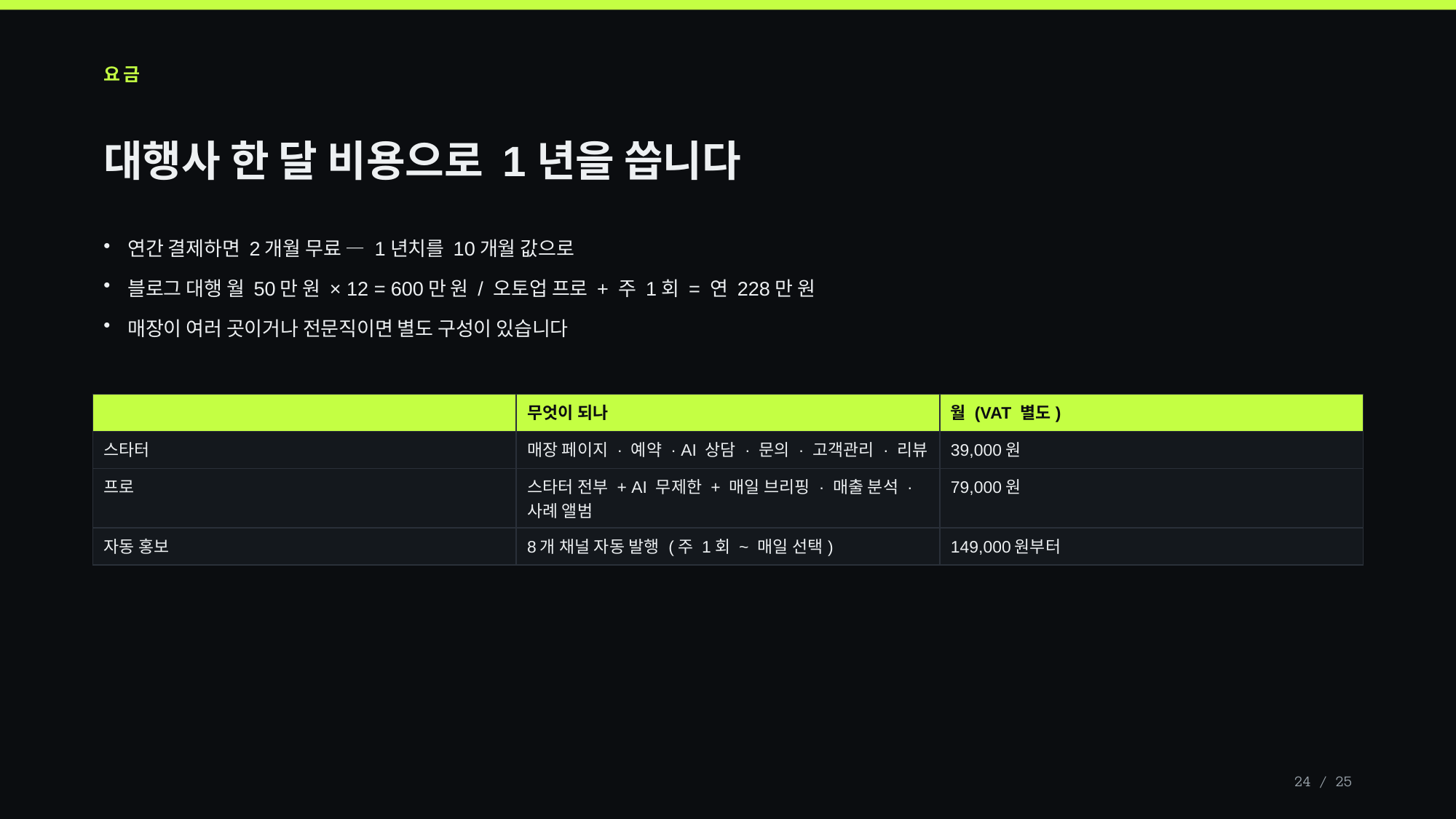

요금
대행사 한 달 비용으로 1년을 씁니다
연간 결제하면 2개월 무료 — 1년치를 10개월 값으로
블로그 대행 월 50만 원 × 12 = 600만 원 / 오토업 프로 + 주 1회 = 연 228만 원
매장이 여러 곳이거나 전문직이면 별도 구성이 있습니다
|  | 무엇이 되나 | 월 (VAT 별도) |
| --- | --- | --- |
| 스타터 | 매장 페이지 · 예약 · AI 상담 · 문의 · 고객관리 · 리뷰 | 39,000원 |
| 프로 | 스타터 전부 + AI 무제한 + 매일 브리핑 · 매출 분석 · 사례 앨범 | 79,000원 |
| 자동 홍보 | 8개 채널 자동 발행 (주 1회 ~ 매일 선택) | 149,000원부터 |
24 / 25